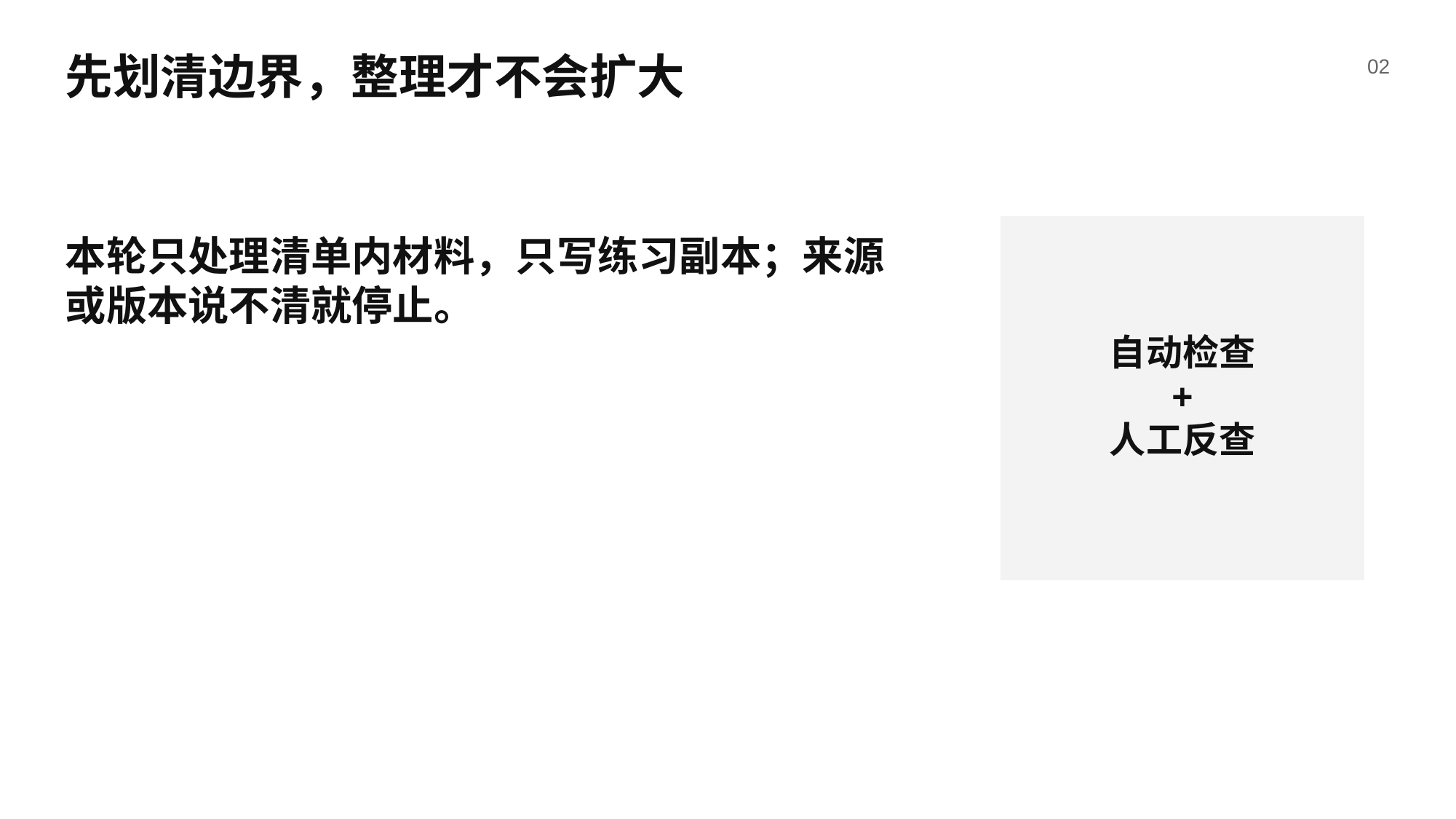

先划清边界，整理才不会扩大
02

本轮只处理清单内材料，只写练习副本；来源或版本说不清就停止。
自动检查
+
人工反查